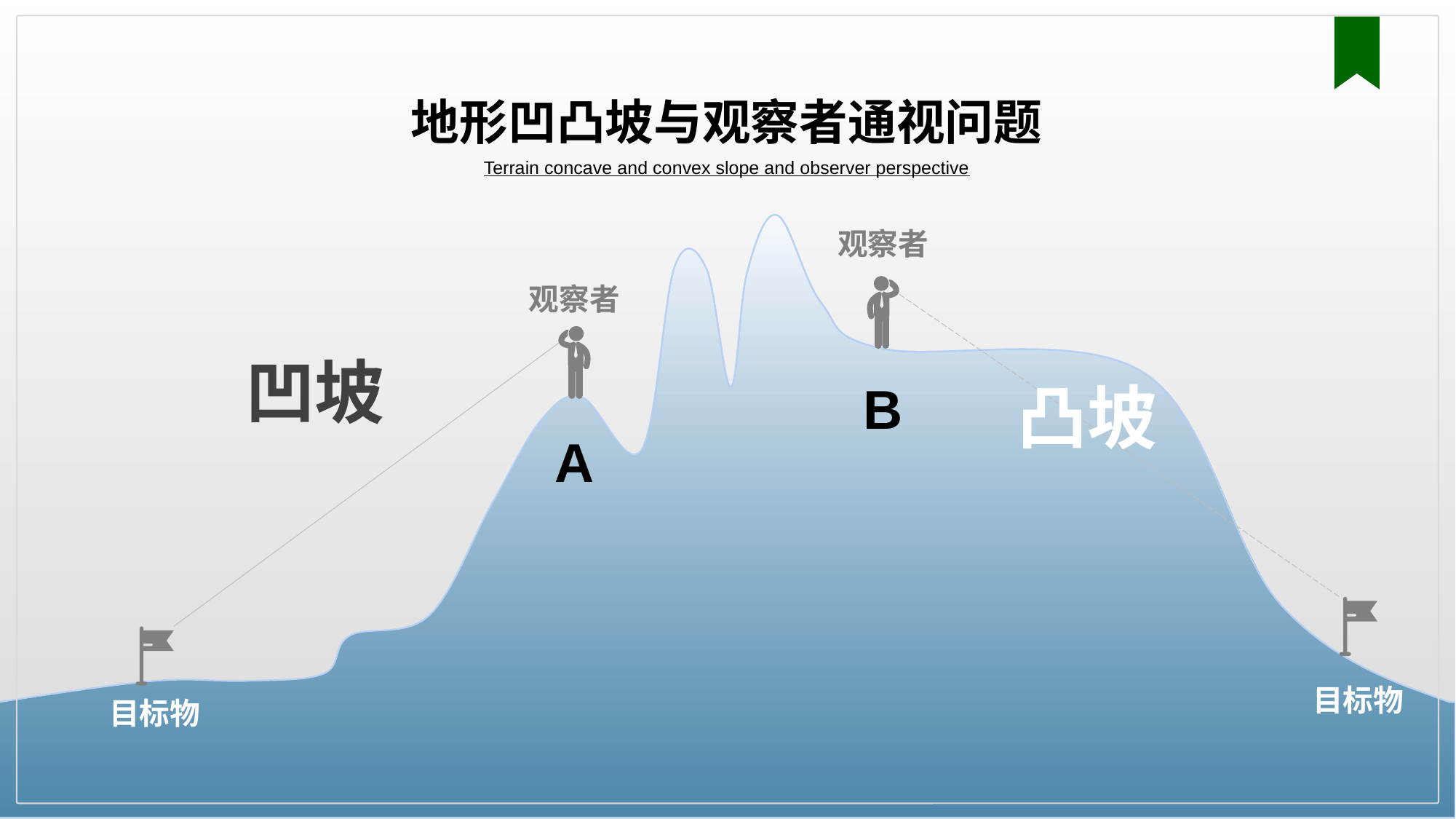

地形凹凸坡与观察者通视问题
Terrain concave and convex slope and observer perspective

观察者
观察者

凹坡

凸坡

B
A

目标物
目标物